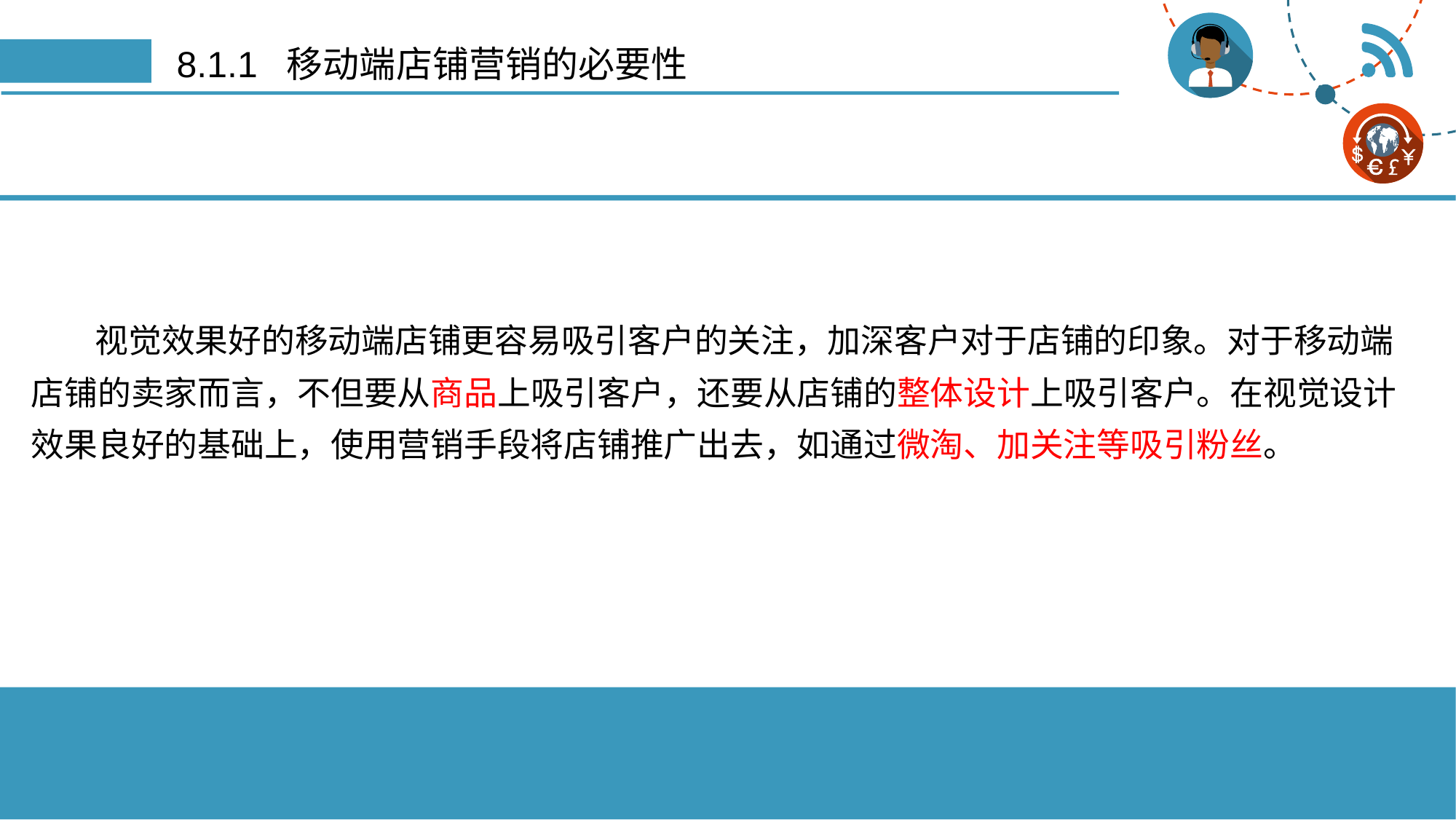

# 8.1.1  移动端店铺营销的必要性

视觉效果好的移动端店铺更容易吸引客户的关注，加深客户对于店铺的印象。对于移动端店铺的卖家而言，不但要从商品上吸引客户，还要从店铺的整体设计上吸引客户。在视觉设计效果良好的基础上，使用营销手段将店铺推广出去，如通过微淘、加关注等吸引粉丝。